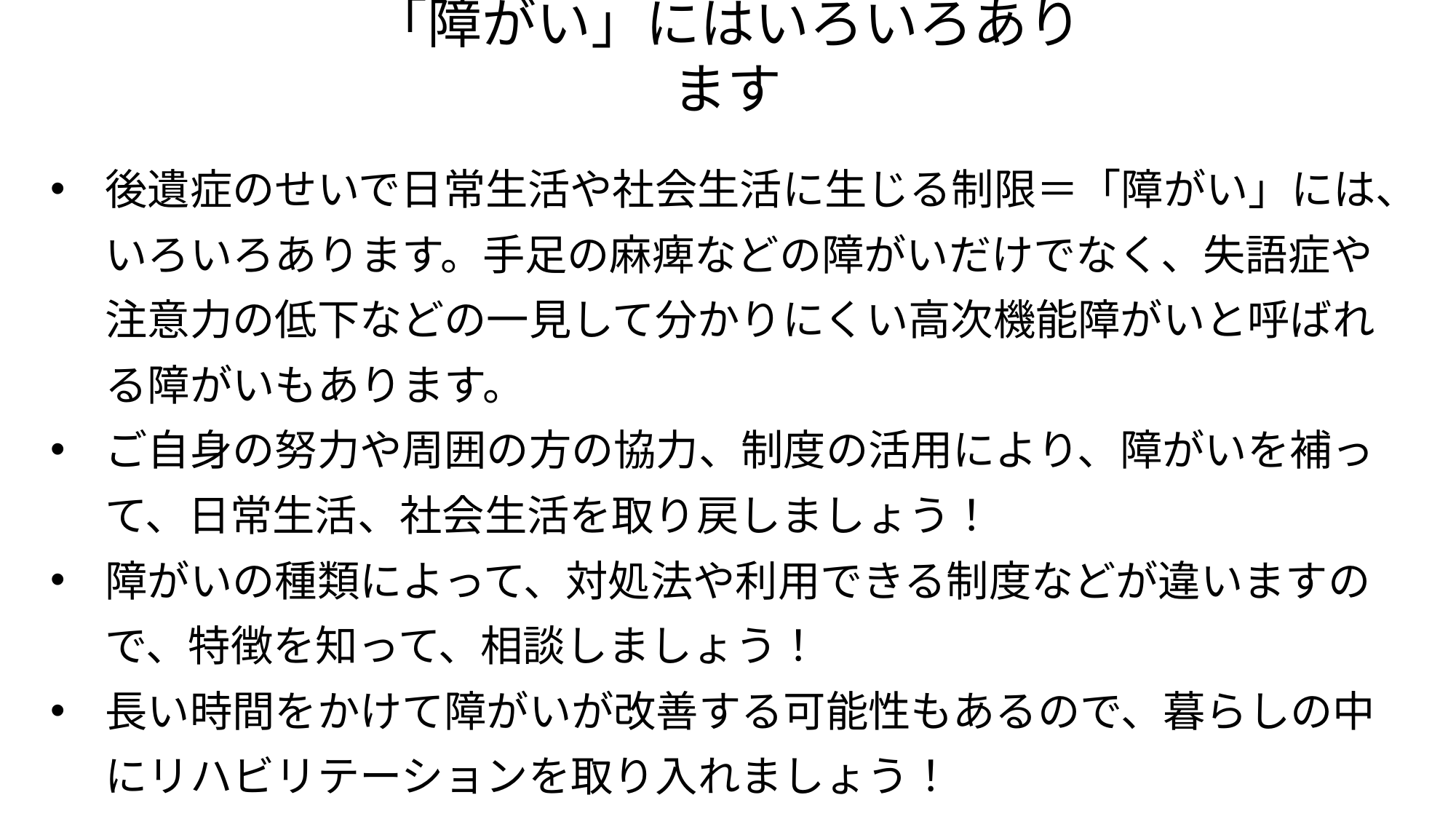

# 「障がい」にはいろいろあります
後遺症のせいで日常生活や社会生活に生じる制限＝「障がい」には、いろいろあります。手足の麻痺などの障がいだけでなく、失語症や注意力の低下などの一見して分かりにくい高次機能障がいと呼ばれる障がいもあります。
ご自身の努力や周囲の方の協力、制度の活用により、障がいを補って、日常生活、社会生活を取り戻しましょう！
障がいの種類によって、対処法や利用できる制度などが違いますので、特徴を知って、相談しましょう！
長い時間をかけて障がいが改善する可能性もあるので、暮らしの中にリハビリテーションを取り入れましょう！